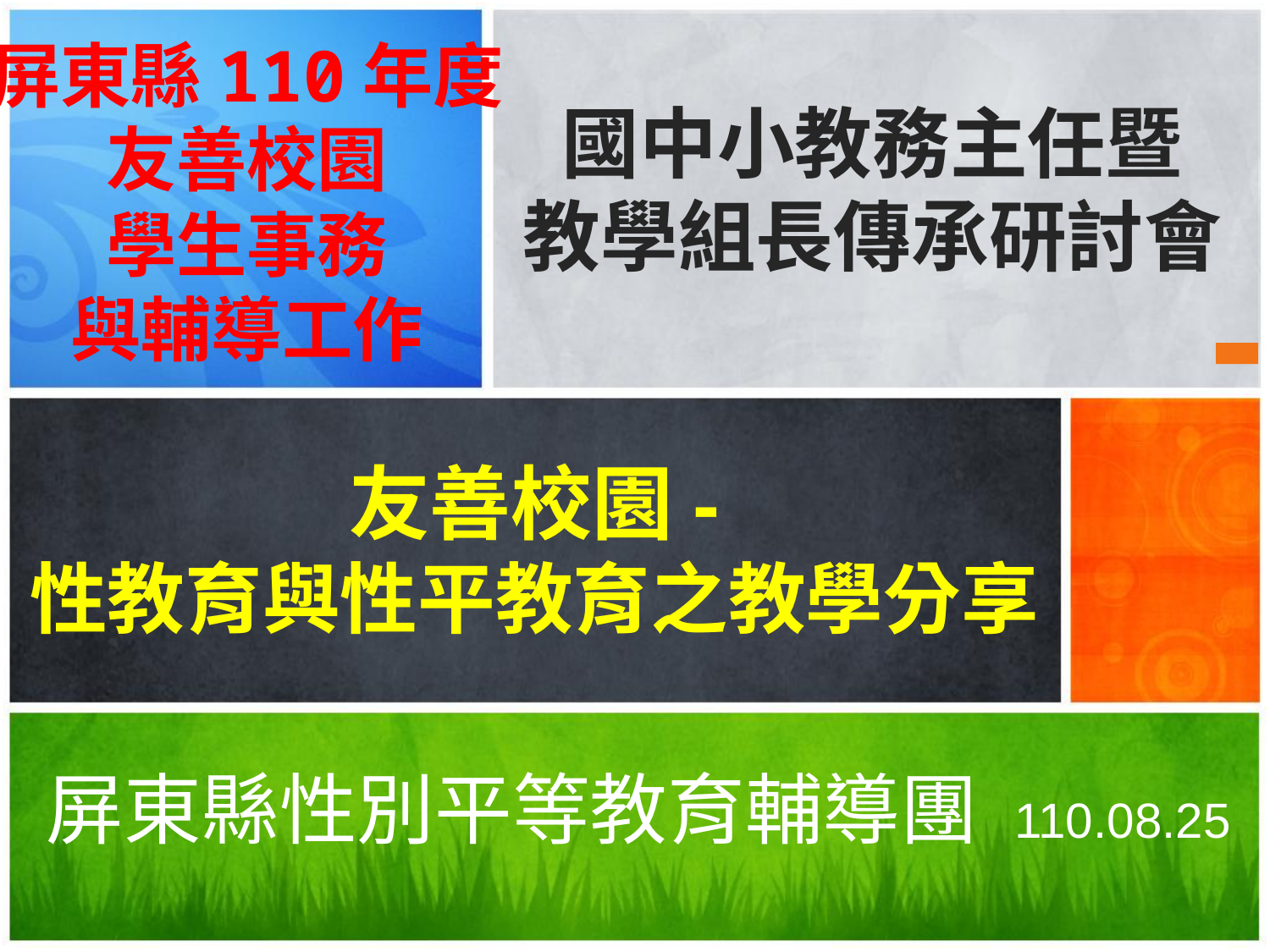

屏東縣110年度
友善校園
學生事務
與輔導工作
國中小教務主任暨
教學組長傳承研討會
# 友善校園- 性教育與性平教育之教學分享
屏東縣性別平等教育輔導團 110.08.25